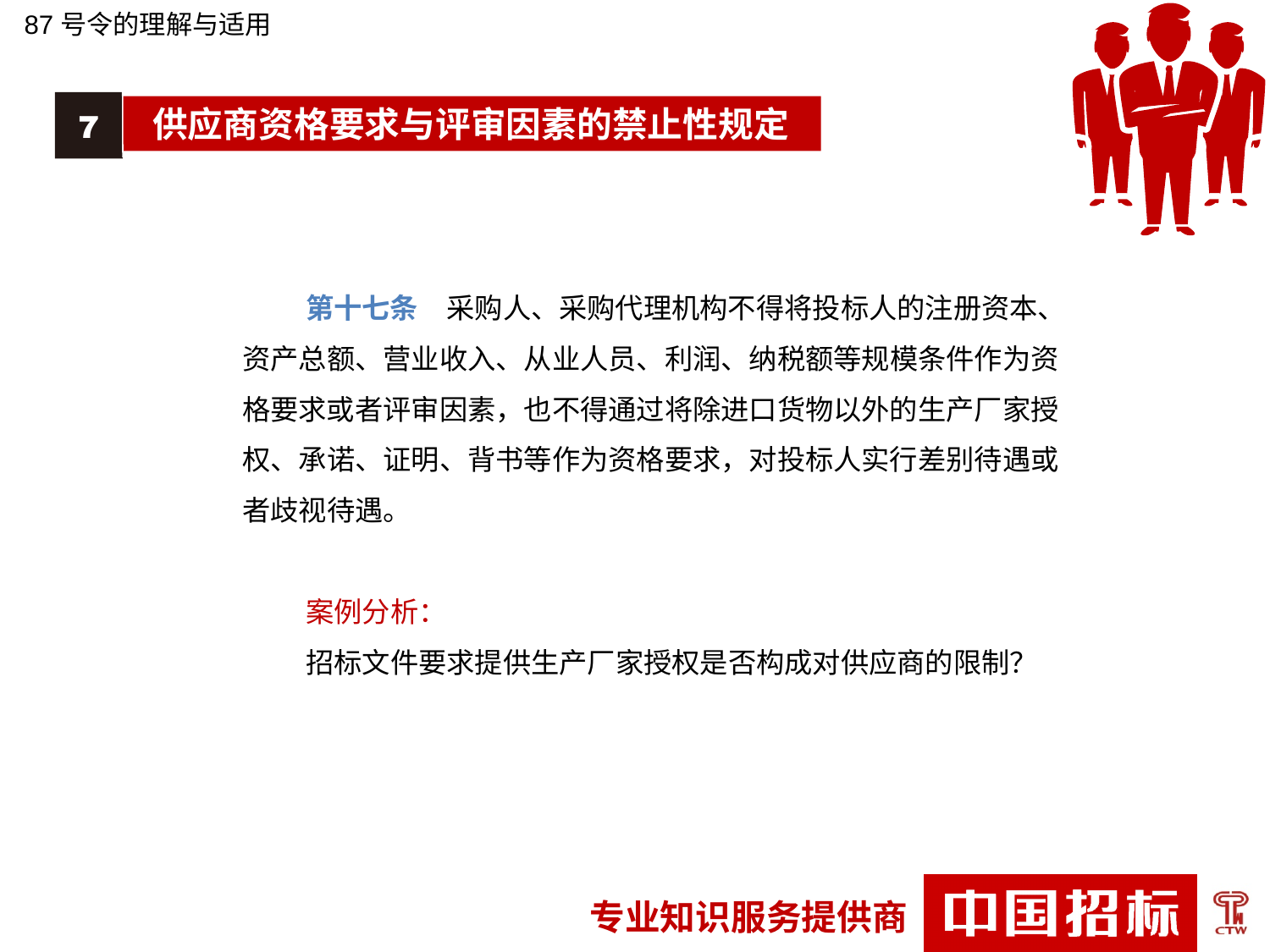

87号令的理解与适用

7
供应商资格要求与评审因素的禁止性规定
第十七条　采购人、采购代理机构不得将投标人的注册资本、资产总额、营业收入、从业人员、利润、纳税额等规模条件作为资格要求或者评审因素，也不得通过将除进口货物以外的生产厂家授权、承诺、证明、背书等作为资格要求，对投标人实行差别待遇或者歧视待遇。

案例分析：
招标文件要求提供生产厂家授权是否构成对供应商的限制？